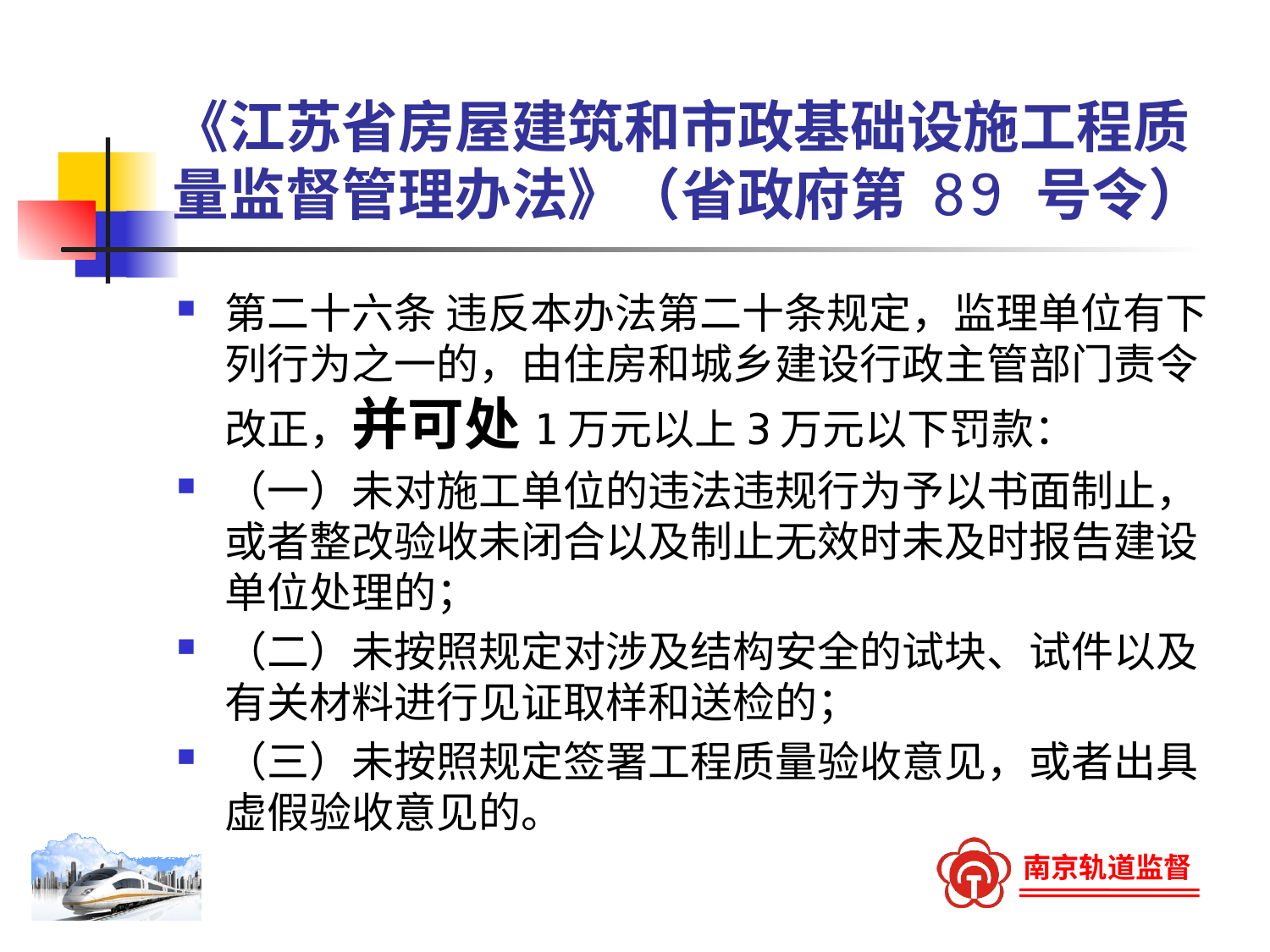

# 《江苏省房屋建筑和市政基础设施工程质量监督管理办法》（省政府第 89 号令）
第二十六条 违反本办法第二十条规定，监理单位有下列行为之一的，由住房和城乡建设行政主管部门责令改正，并可处1万元以上3万元以下罚款：
（一）未对施工单位的违法违规行为予以书面制止，或者整改验收未闭合以及制止无效时未及时报告建设单位处理的；
（二）未按照规定对涉及结构安全的试块、试件以及有关材料进行见证取样和送检的；
（三）未按照规定签署工程质量验收意见，或者出具虚假验收意见的。